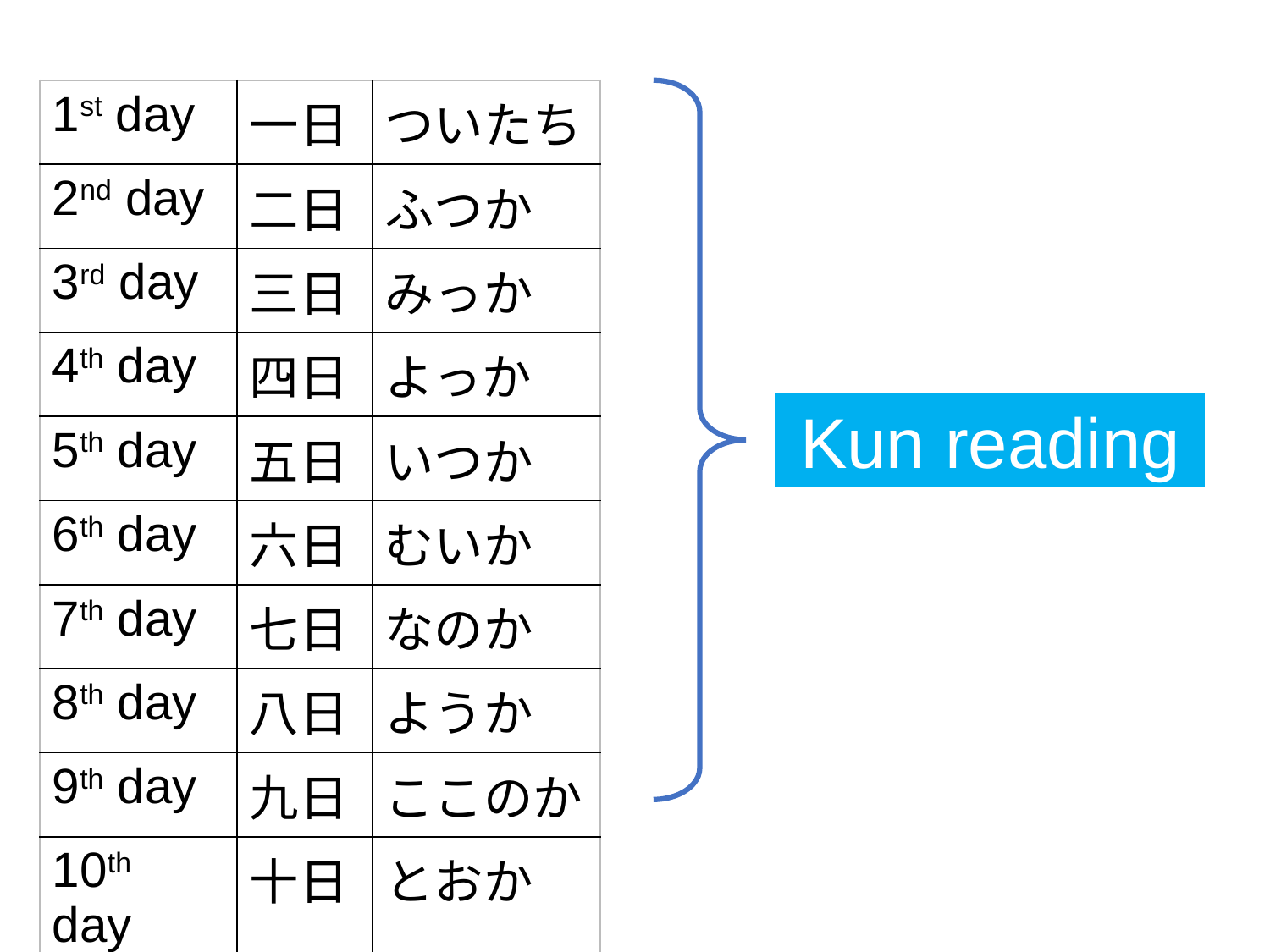

| 1st day | 一日 | ついたち |
| --- | --- | --- |
| 2nd day | 二日 | ふつか |
| 3rd day | 三日 | みっか |
| 4th day | 四日 | よっか |
| 5th day | 五日 | いつか |
| 6th day | 六日 | むいか |
| 7th day | 七日 | なのか |
| 8th day | 八日 | ようか |
| 9th day | 九日 | ここのか |
| 10th day | 十日 | とおか |

Kun reading